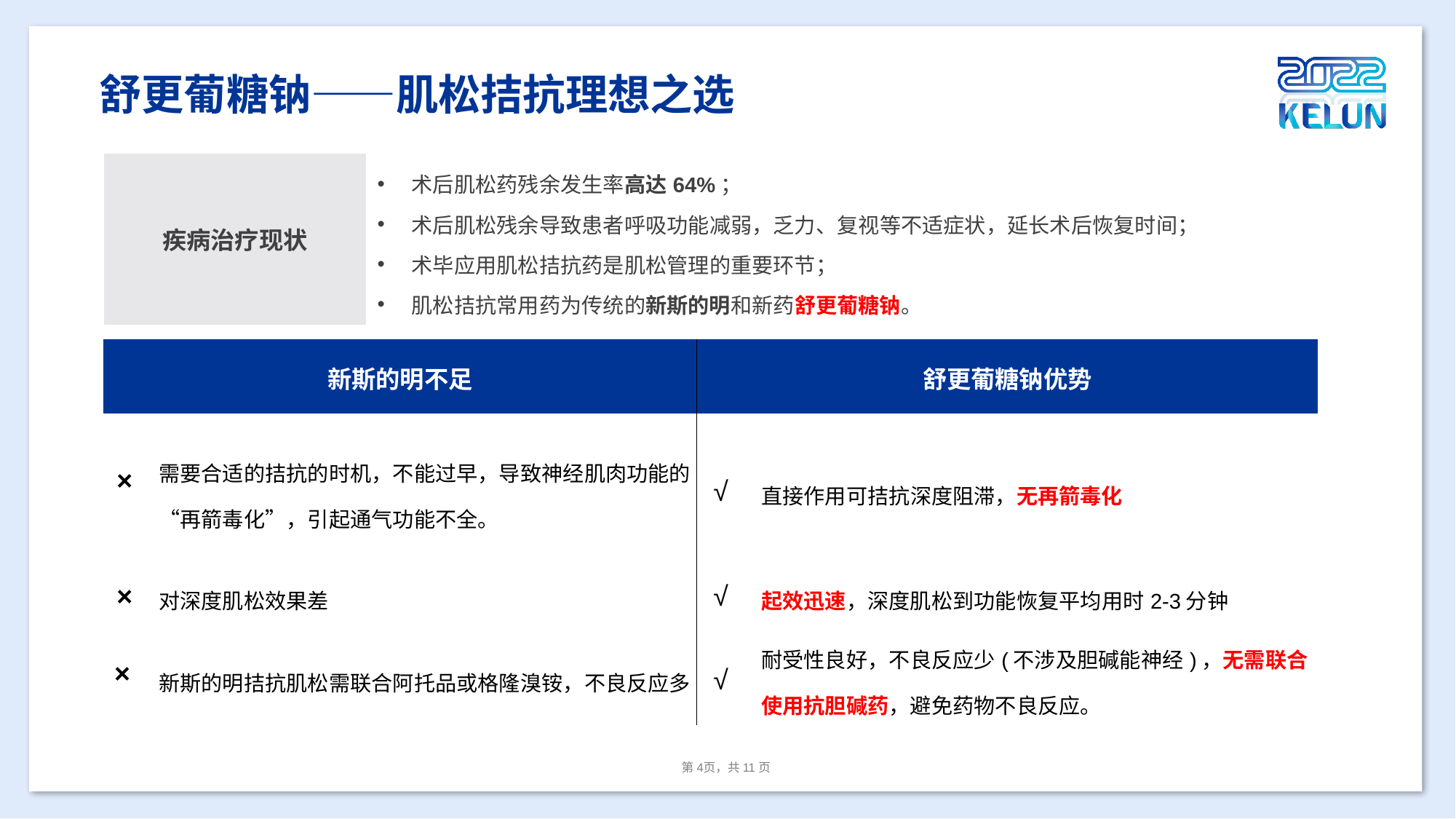

舒更葡糖钠——肌松拮抗理想之选
| 疾病治疗现状 | 术后肌松药残余发生率高达64%； 术后肌松残余导致患者呼吸功能减弱，乏力、复视等不适症状，延长术后恢复时间； 术毕应用肌松拮抗药是肌松管理的重要环节； 肌松拮抗常用药为传统的新斯的明和新药舒更葡糖钠。 |
| --- | --- |
| 新斯的明不足 | 舒更葡糖钠优势 |
| --- | --- |
| 需要合适的拮抗的时机，不能过早，导致神经肌肉功能的“再箭毒化”，引起通气功能不全。 | 直接作用可拮抗深度阻滞，无再箭毒化 |
| 对深度肌松效果差 | 起效迅速，深度肌松到功能恢复平均用时2-3分钟 |
| 新斯的明拮抗肌松需联合阿托品或格隆溴铵，不良反应多 | 耐受性良好，不良反应少(不涉及胆碱能神经)，无需联合使用抗胆碱药，避免药物不良反应。 |
×
√
×
√
×
√